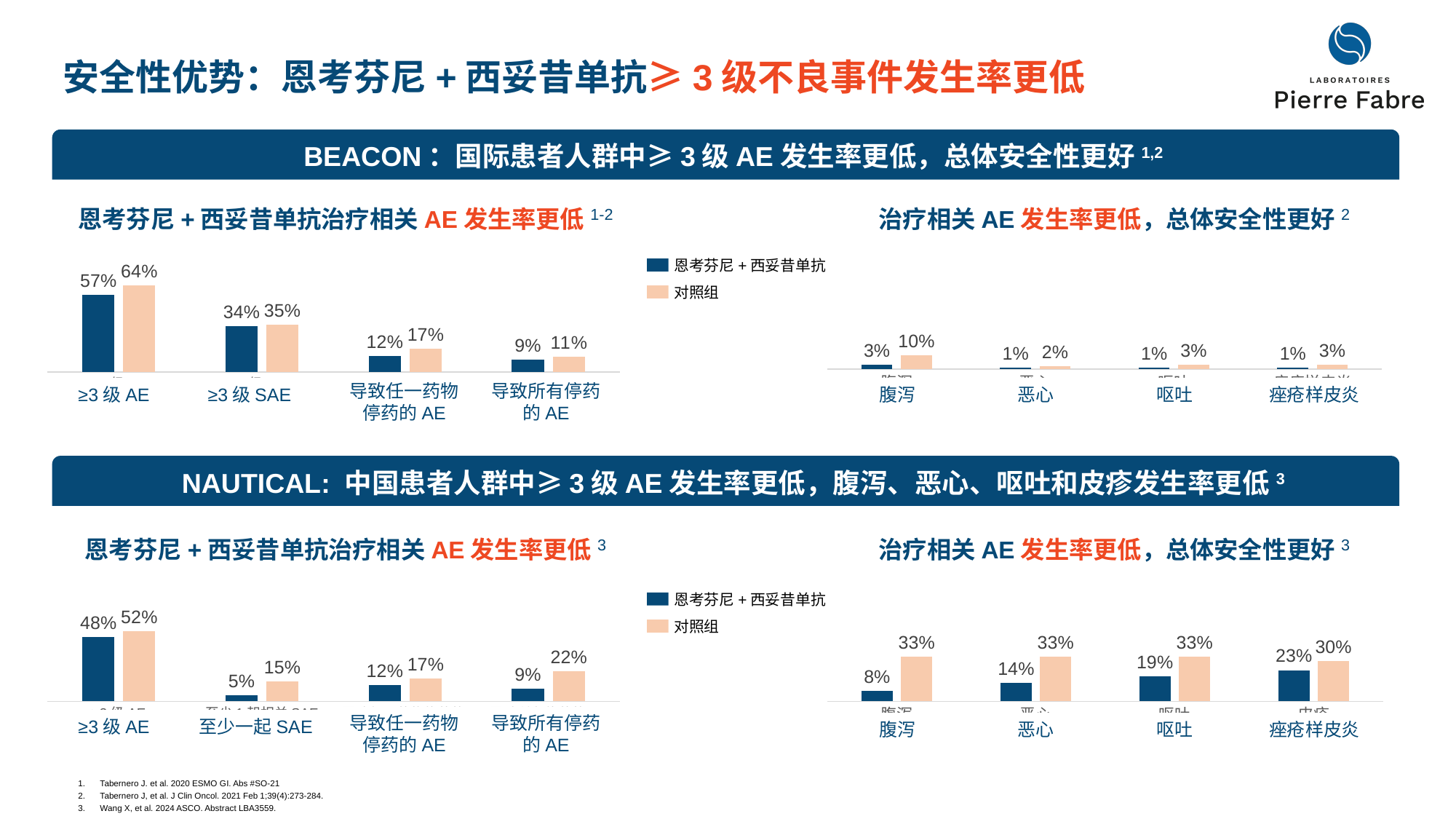

安全性优势：恩考芬尼+西妥昔单抗≥3级不良事件发生率更低
  BEACON：国际患者人群中≥3级AE发生率更低，总体安全性更好1,2
恩考芬尼+西妥昔单抗治疗相关AE发生率更低1-2
治疗相关AE发生率更低，总体安全性更好2

### Chart

| Category | 恩考芬尼+西妥昔单抗 | FOLFIRI/IRI+西妥昔单抗 |
|---|---|---|
| 腹泻 | 0.03 | 0.1 |
| 恶心 | 0.01 | 0.02 |
| 呕吐 | 0.01 | 0.03 |
| 痤疮样皮炎 | 0.01 | 0.03 |
腹泻
恶心
呕吐
痤疮样皮炎

### Chart

| Category | 恩考芬尼+西妥昔单抗 | FOLFIRI/IRI+
西妥昔单抗 |
|---|---|---|
| ≥3级AE | 0.57 | 0.64 |
| ≥3级SAE | 0.34 | 0.35 |
| 导致任一药物停药的AE | 0.12 | 0.17 |
| 导致全部停药的AE | 0.09 | 0.11 |
导致任一药物停药的AE
导致所有停药的AE
≥3级AE
≥3级SAE
恩考芬尼+西妥昔单抗

对照组

  NAUTICAL: 中国患者人群中≥3级AE发生率更低，腹泻、恶心、呕吐和皮疹发生率更低3
恩考芬尼+西妥昔单抗治疗相关AE发生率更低3
治疗相关AE发生率更低，总体安全性更好3

### Chart

| Category | 恩考芬尼+西妥昔单抗 | FOLFIRI/IRI+西妥昔单抗 |
|---|---|---|
| ≥3级AE | 0.477 | 0.519 |
| 至少1起相关SAE | 0.046 | 0.148 |
| 导致任一药物停药的AE | 0.12 | 0.17 |
| 导致所有停药的AE | 0.092 | 0.222 |
导致任一药物停药的AE
导致所有停药的AE
≥3级AE
至少一起SAE

### Chart

| Category | 恩考芬尼+西妥昔单抗 | FOLFIRI/IRI+西妥昔单抗 |
|---|---|---|
| 腹泻 | 0.077 | 0.333 |
| 恶心 | 0.138 | 0.333 |
| 呕吐 | 0.185 | 0.333 |
| 皮疹 | 0.231 | 0.296 |
腹泻
恶心
呕吐
痤疮样皮炎
恩考芬尼+西妥昔单抗

对照组

Tabernero J. et al. 2020 ESMO GI. Abs #SO-21
Tabernero J, et al. J Clin Oncol. 2021 Feb 1;39(4):273-284.
Wang X, et al. 2024 ASCO. Abstract LBA3559.